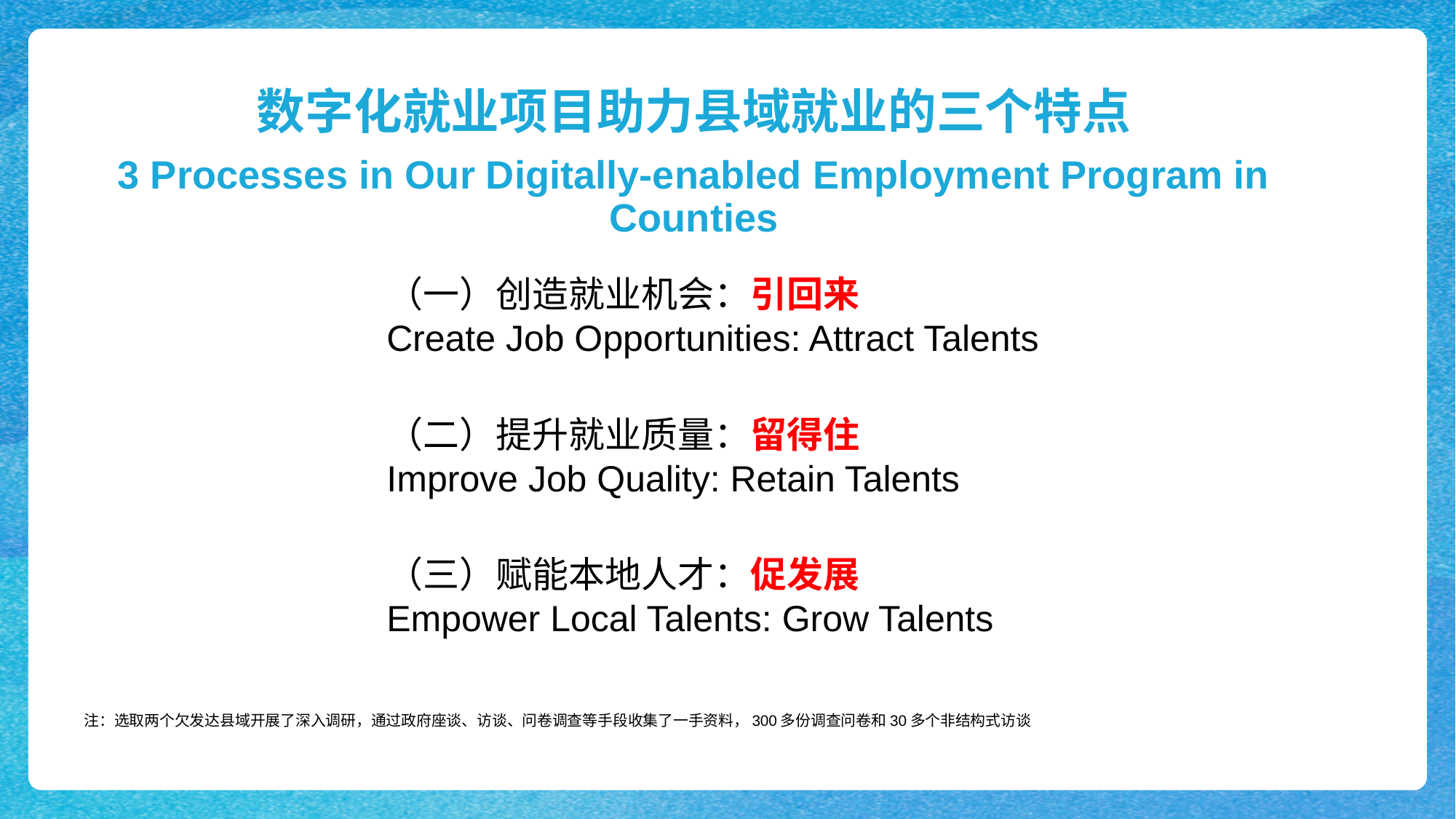

数字化就业项目助力县域就业的三个特点
3 Processes in Our Digitally-enabled Employment Program in Counties
（一）创造就业机会：引回来
Create Job Opportunities: Attract Talents
（二）提升就业质量：留得住
Improve Job Quality: Retain Talents
（三）赋能本地人才：促发展
Empower Local Talents: Grow Talents
注：选取两个欠发达县域开展了深入调研，通过政府座谈、访谈、问卷调查等手段收集了一手资料，300多份调查问卷和30多个非结构式访谈